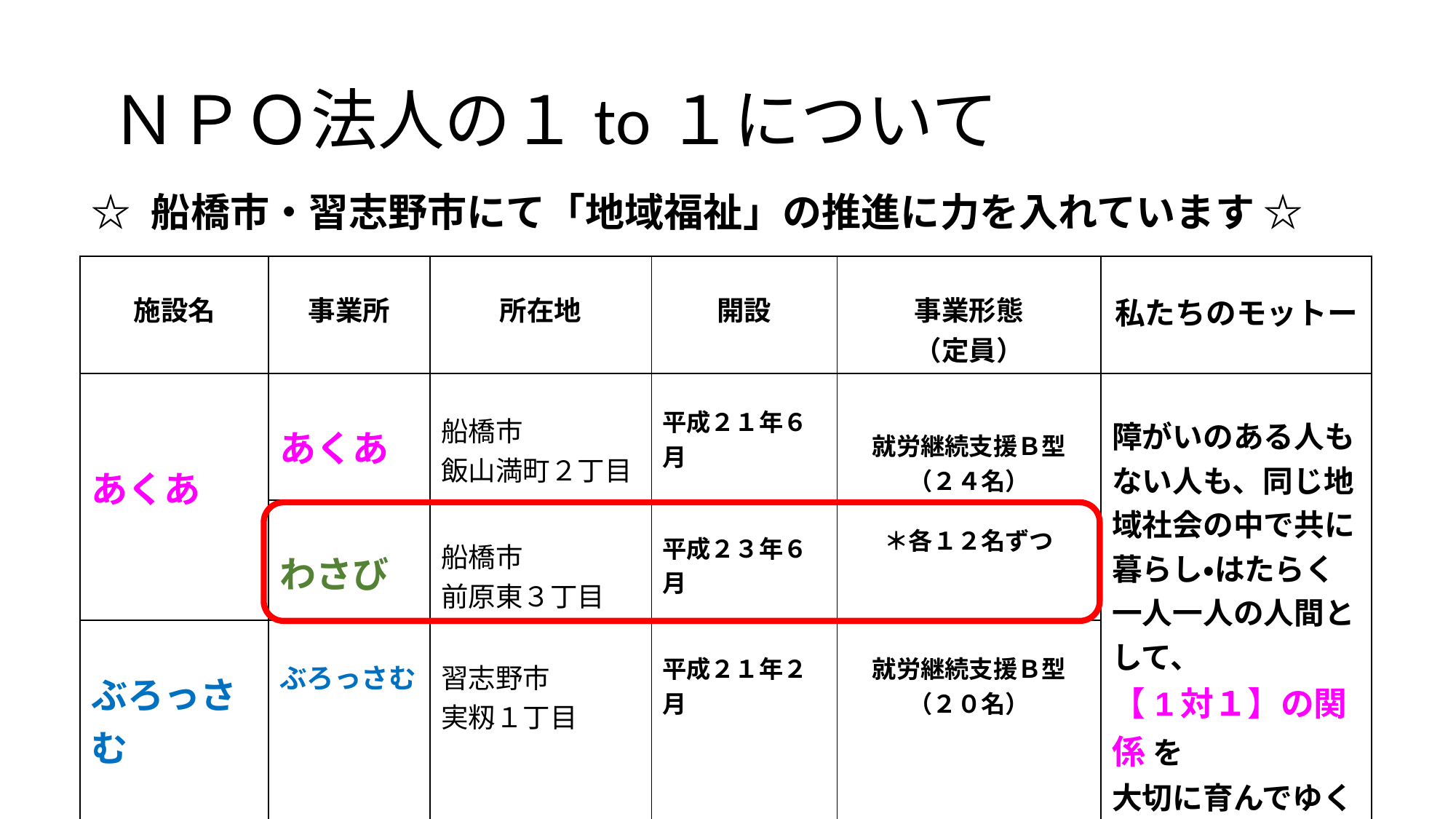

# ＮＰＯ法人の１to１について
☆ 船橋市・習志野市にて「地域福祉」の推進に力を入れています ☆
| 施設名 | 事業所 | 所在地 | 開設 | 事業形態 （定員） | 私たちのモットー |
| --- | --- | --- | --- | --- | --- |
| あくあ | あくあ | 船橋市 飯山満町２丁目 | 平成２１年６月 | 就労継続支援Ｂ型 （２４名） ＊各１２名ずつ | 障がいのある人も ない人も、同じ地域社会の中で共に暮らし・はたらく一人一人の人間として、 【1対１】の関係 を 大切に育んでゆくこと。 |
|  | わさび | 船橋市 前原東３丁目 | 平成２３年６月 |  |  |
| ぶろっさむ | ぶろっさむ | 習志野市 実籾１丁目 | 平成２１年２月 | 就労継続支援Ｂ型 （２０名） |  |